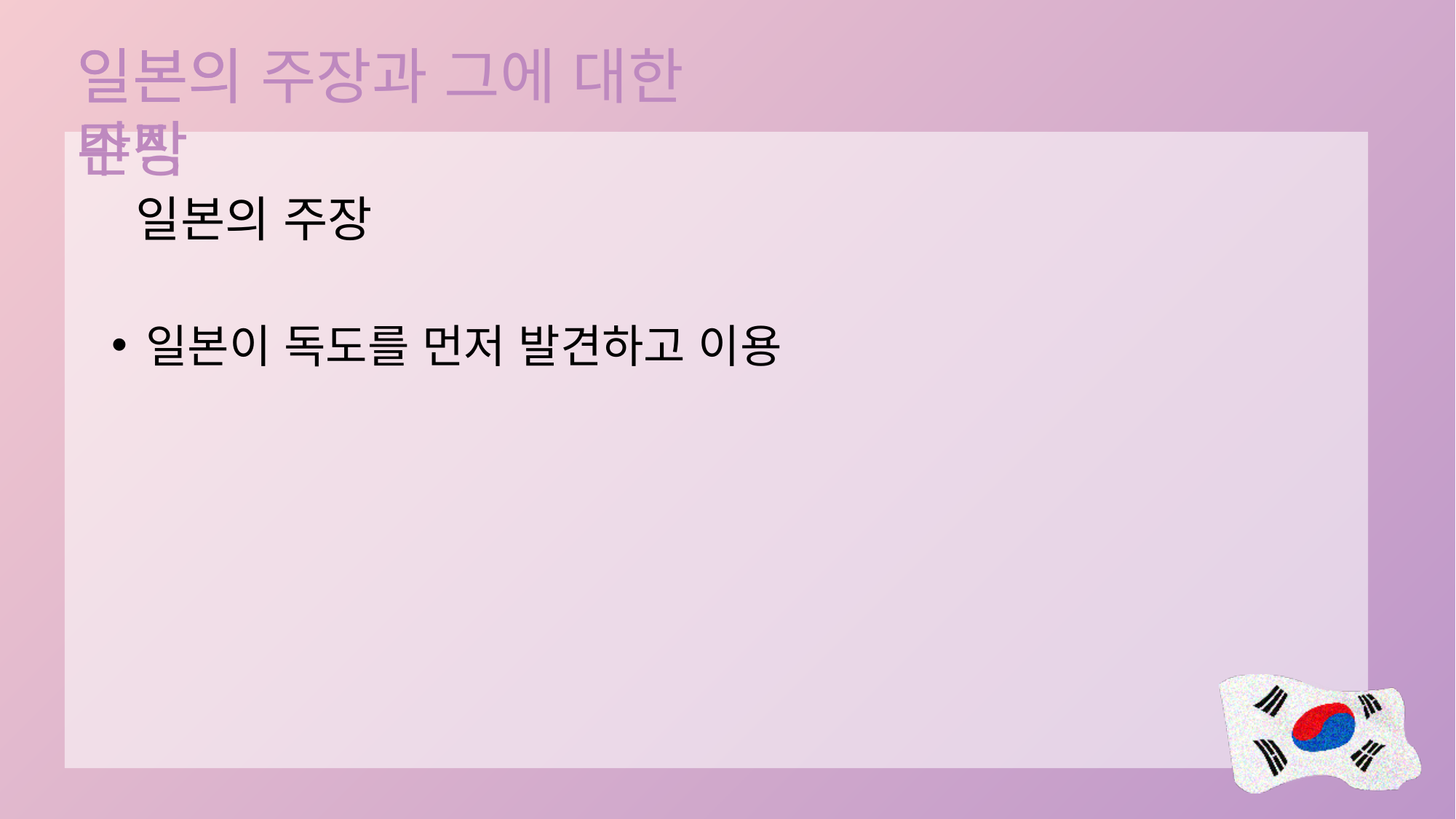

일본의 주장
일본의 주장과 그에 대한 반박
일본의 주장
일본이 독도를 먼저 발견하고 이용